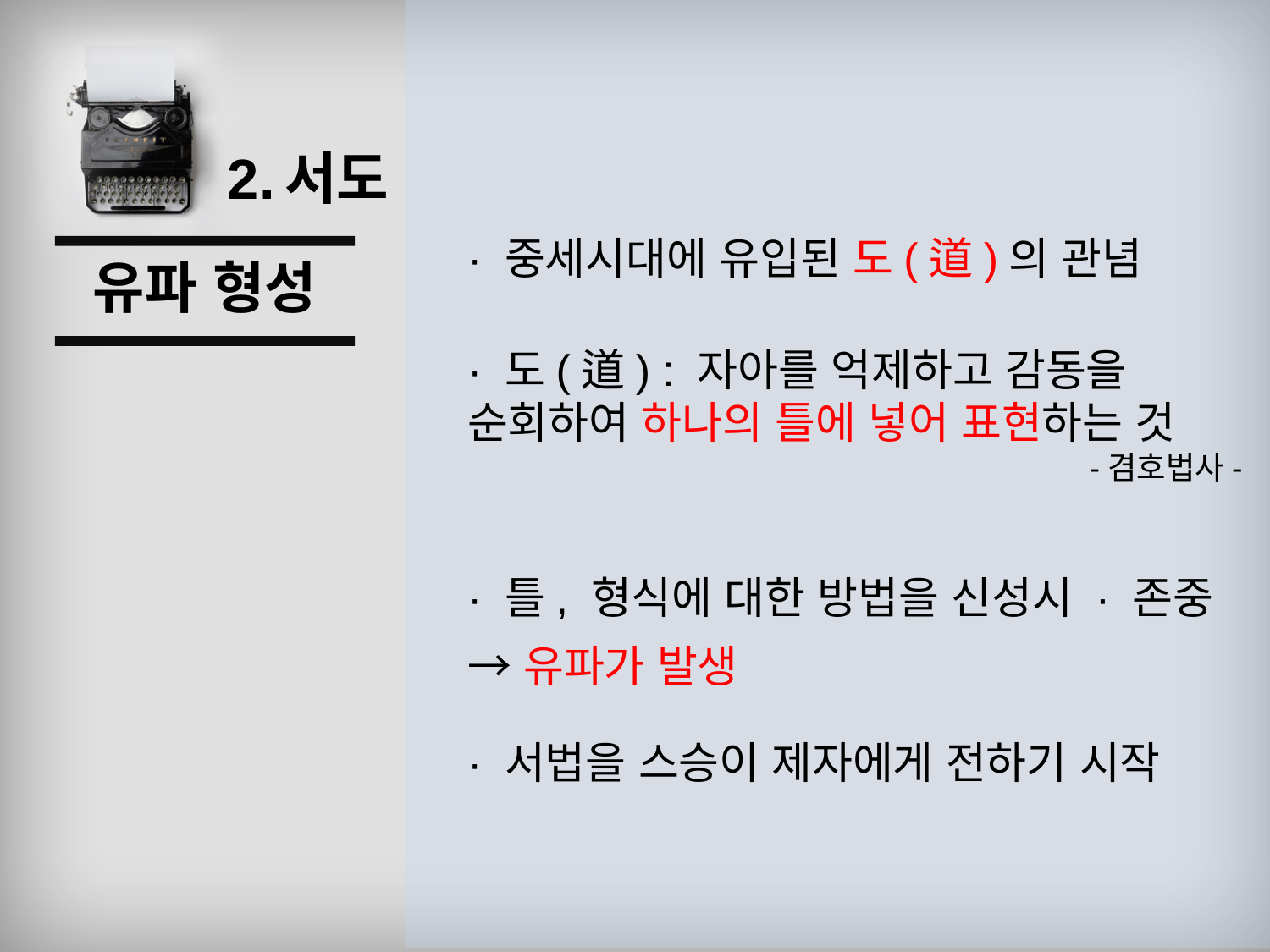

# 2.서도
· 중세시대에 유입된 도(道)의 관념

유파 형성

· 도(道) : 자아를 억제하고 감동을 순회하여 하나의 틀에 넣어 표현하는 것
-겸호법사-
· 틀, 형식에 대한 방법을 신성시 · 존중 → 유파가 발생
· 서법을 스승이 제자에게 전하기 시작